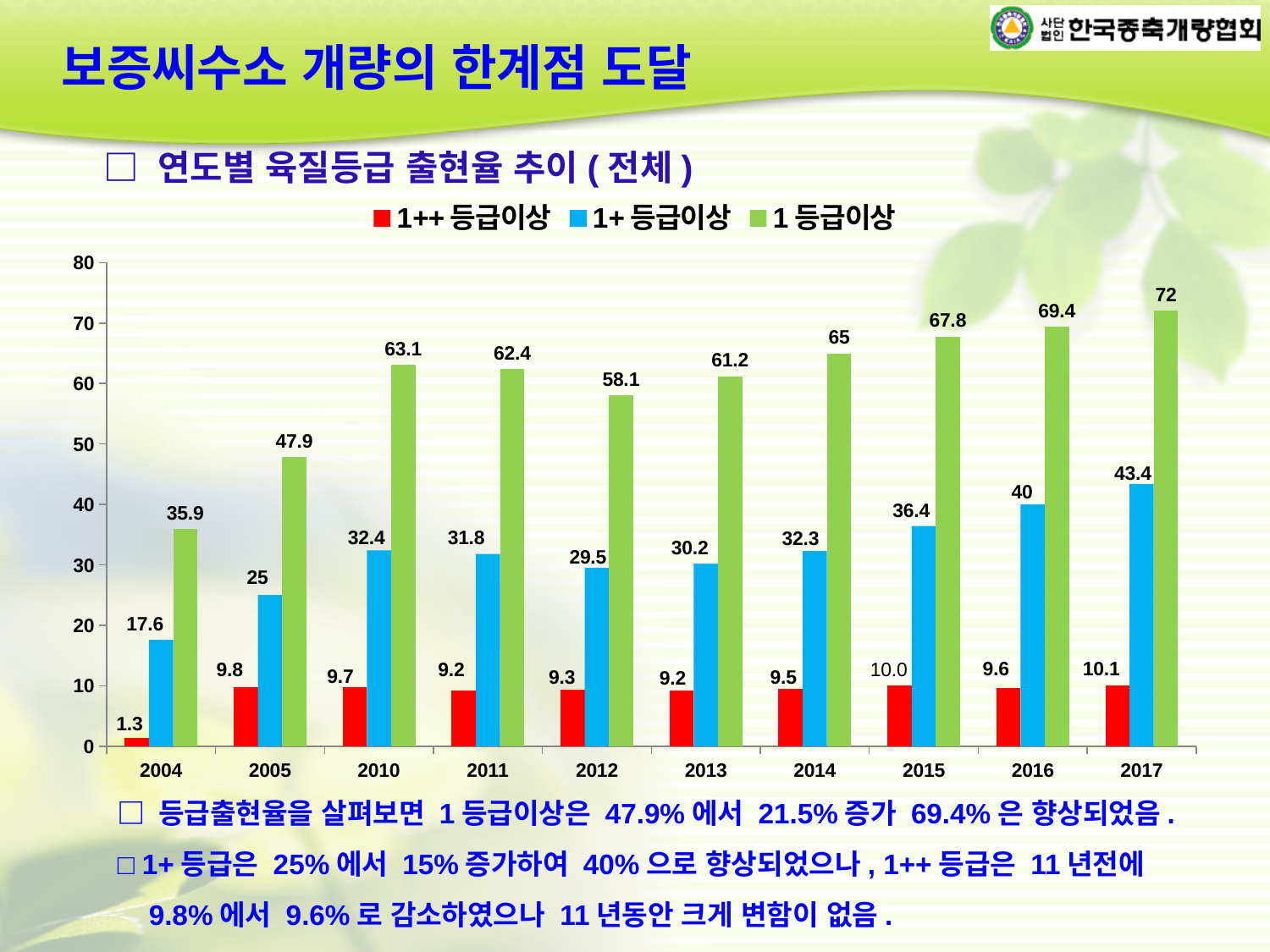

보증씨수소 개량의 한계점 도달
□ 연도별 육질등급 출현율 추이(전체)

### Chart

| Category | 1++등급이상 | 1+등급이상 | 1등급이상 |
|---|---|---|---|
| 2004 | 1.3 | 17.6 | 35.900000000000006 |
| 2005 | 9.8 | 25.0 | 47.9 |
| 2010 | 9.700000000000001 | 32.4 | 63.10000000000001 |
| 2011 | 9.200000000000001 | 31.8 | 62.400000000000006 |
| 2012 | 9.3 | 29.5 | 58.1 |
| 2013 | 9.200000000000001 | 30.2 | 61.2 |
| 2014 | 9.5 | 32.300000000000004 | 65.0 |
| 2015 | 10.0 | 36.4 | 67.8 |
| 2016 | 9.6 | 40.0 | 69.4 |
| 2017 | 10.1 | 43.4 | 72.0 |
□ 등급출현율을 살펴보면 1등급이상은 47.9%에서 21.5%증가 69.4%은 향상되었음.
□ 1+등급은 25%에서 15%증가하여 40%으로 향상되었으나, 1++등급은 11년전에
    9.8%에서 9.6%로 감소하였으나 11년동안 크게 변함이 없음.